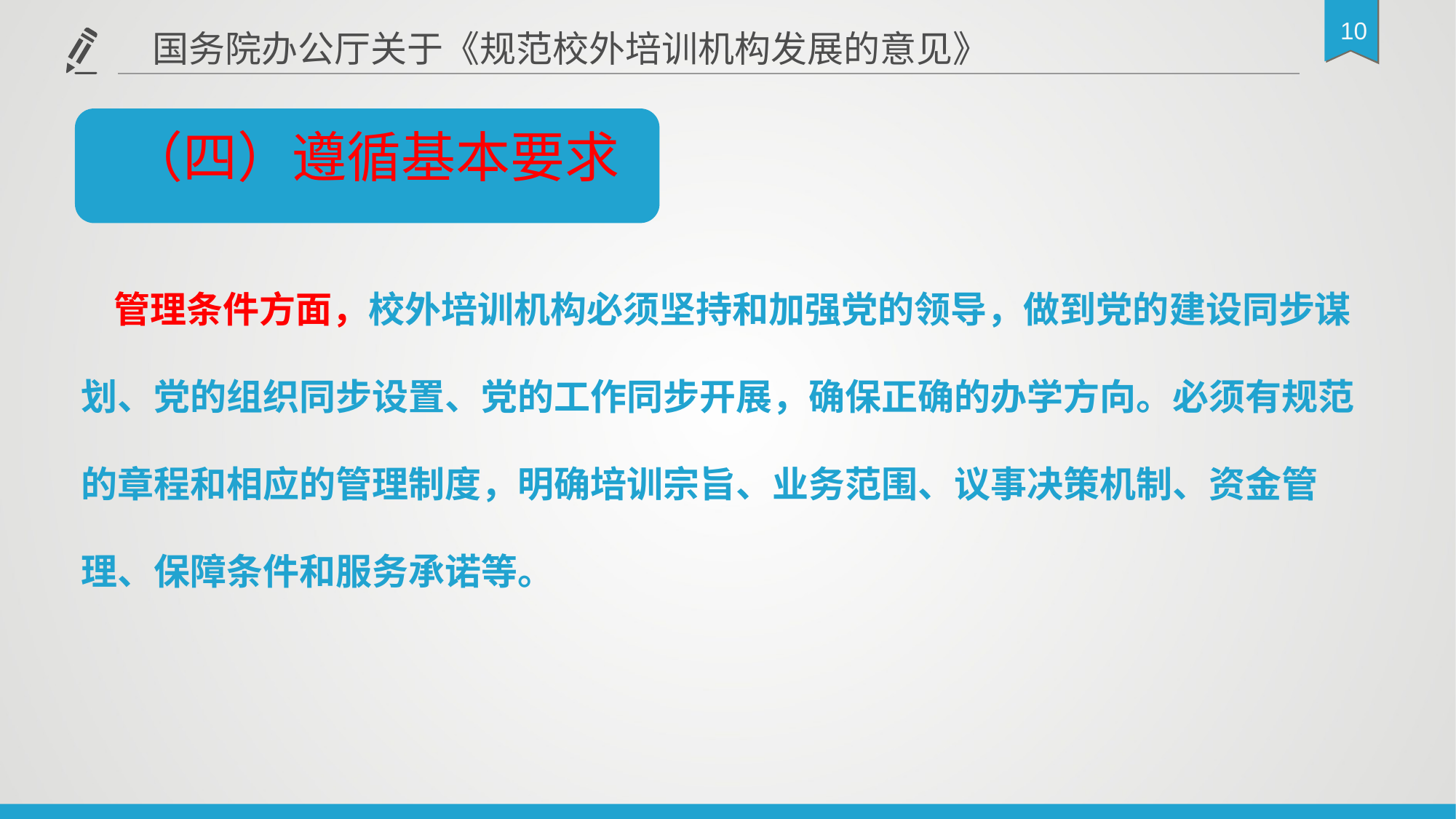

国务院办公厅关于《规范校外培训机构发展的意见》

（四）遵循基本要求
   管理条件方面，校外培训机构必须坚持和加强党的领导，做到党的建设同步谋划、党的组织同步设置、党的工作同步开展，确保正确的办学方向。必须有规范的章程和相应的管理制度，明确培训宗旨、业务范围、议事决策机制、资金管理、保障条件和服务承诺等。